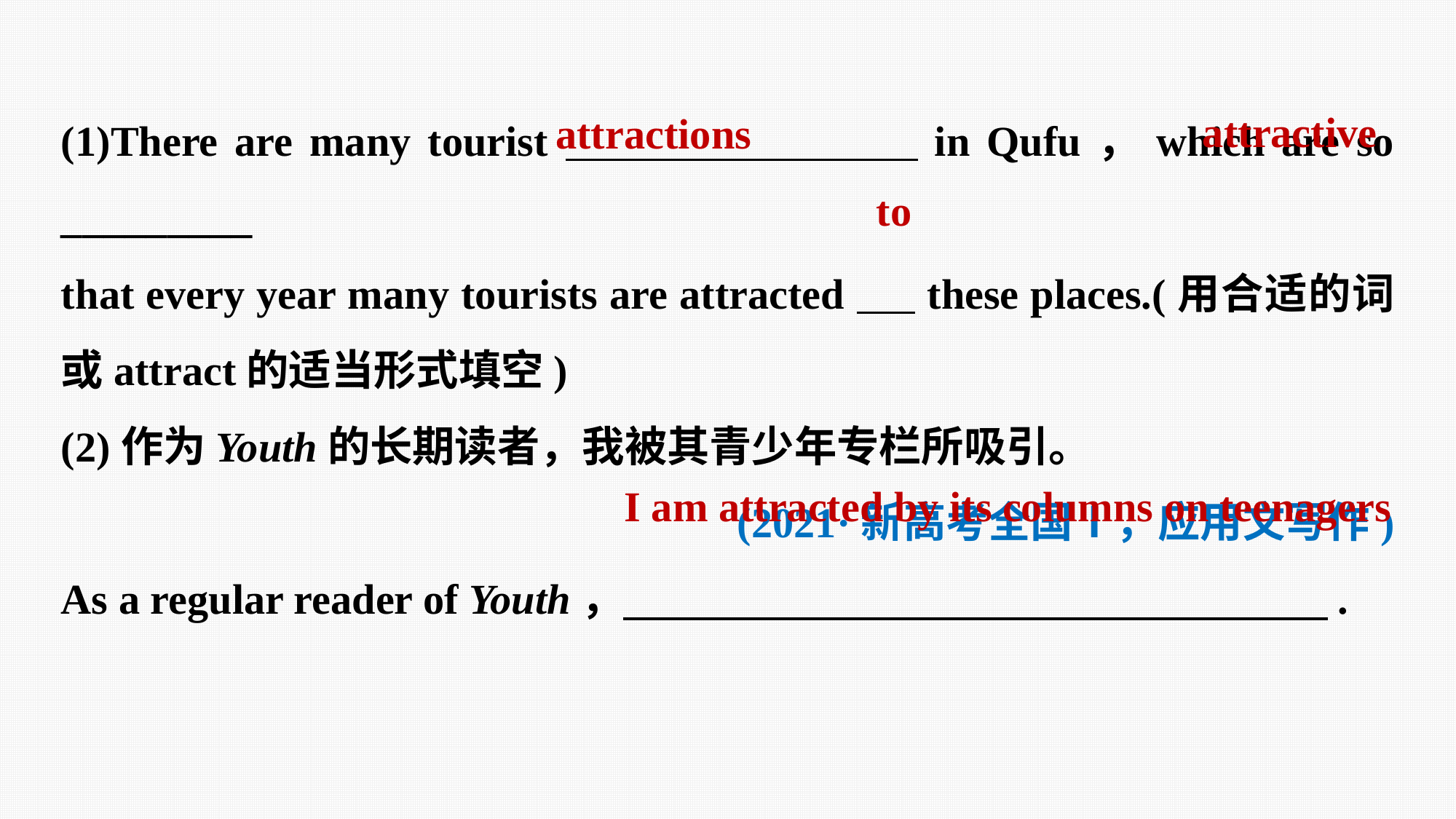

(1)There are many tourist                       in Qufu，which are so _________
that every year many tourists are attracted       these places.(用合适的词或attract的适当形式填空)
(2)作为Youth的长期读者，我被其青少年专栏所吸引。
(2021·新高考全国Ⅰ，应用文写作)
As a regular reader of Youth，                                                                         .
attractive
attractions
to
I am attracted by its columns on teenagers